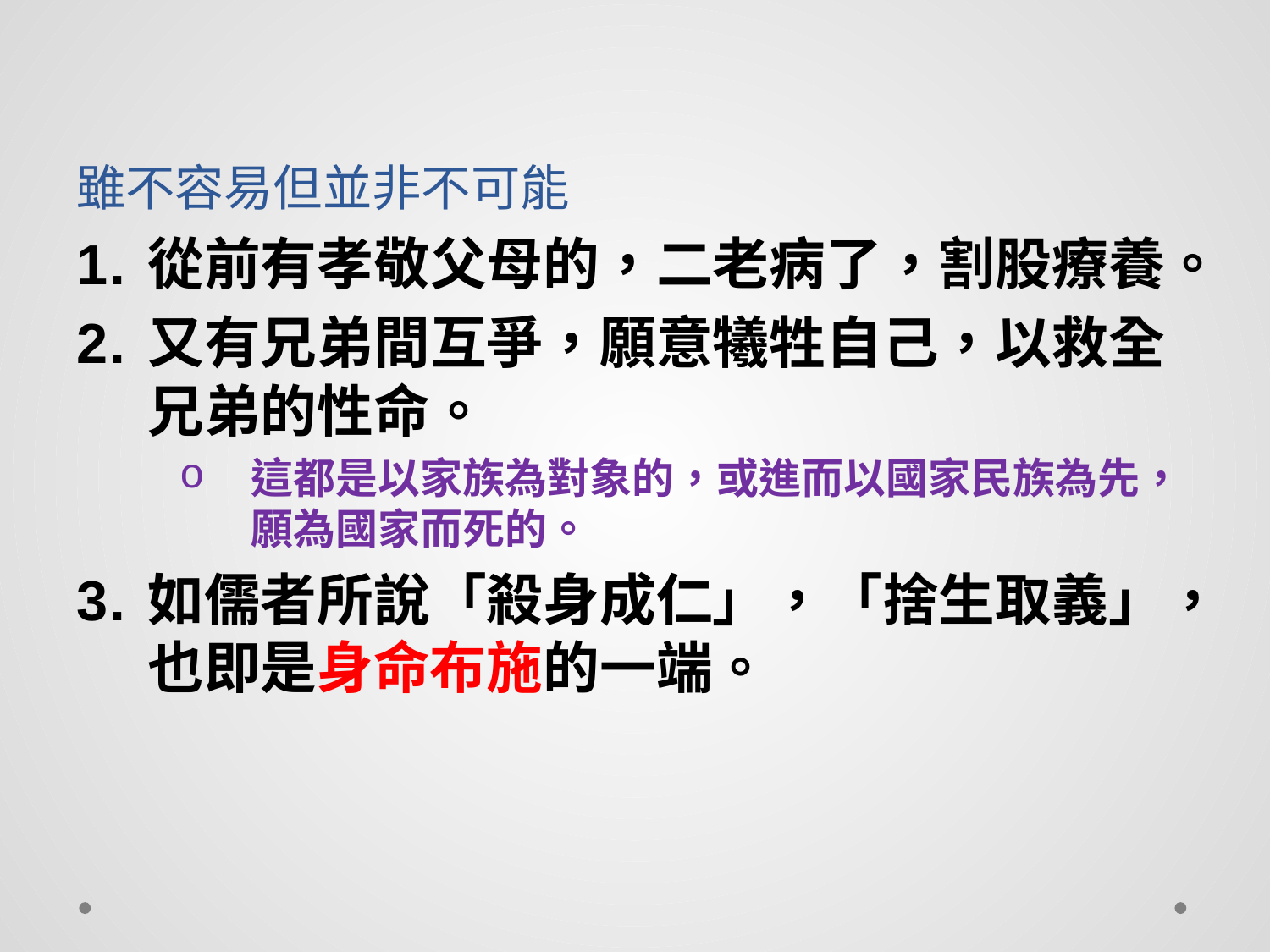

# 雖不容易但並非不可能
從前有孝敬父母的，二老病了，割股療養。
又有兄弟間互爭，願意犧牲自己，以救全兄弟的性命。
這都是以家族為對象的，或進而以國家民族為先，願為國家而死的。
如儒者所說「殺身成仁」，「捨生取義」，也即是身命布施的一端。